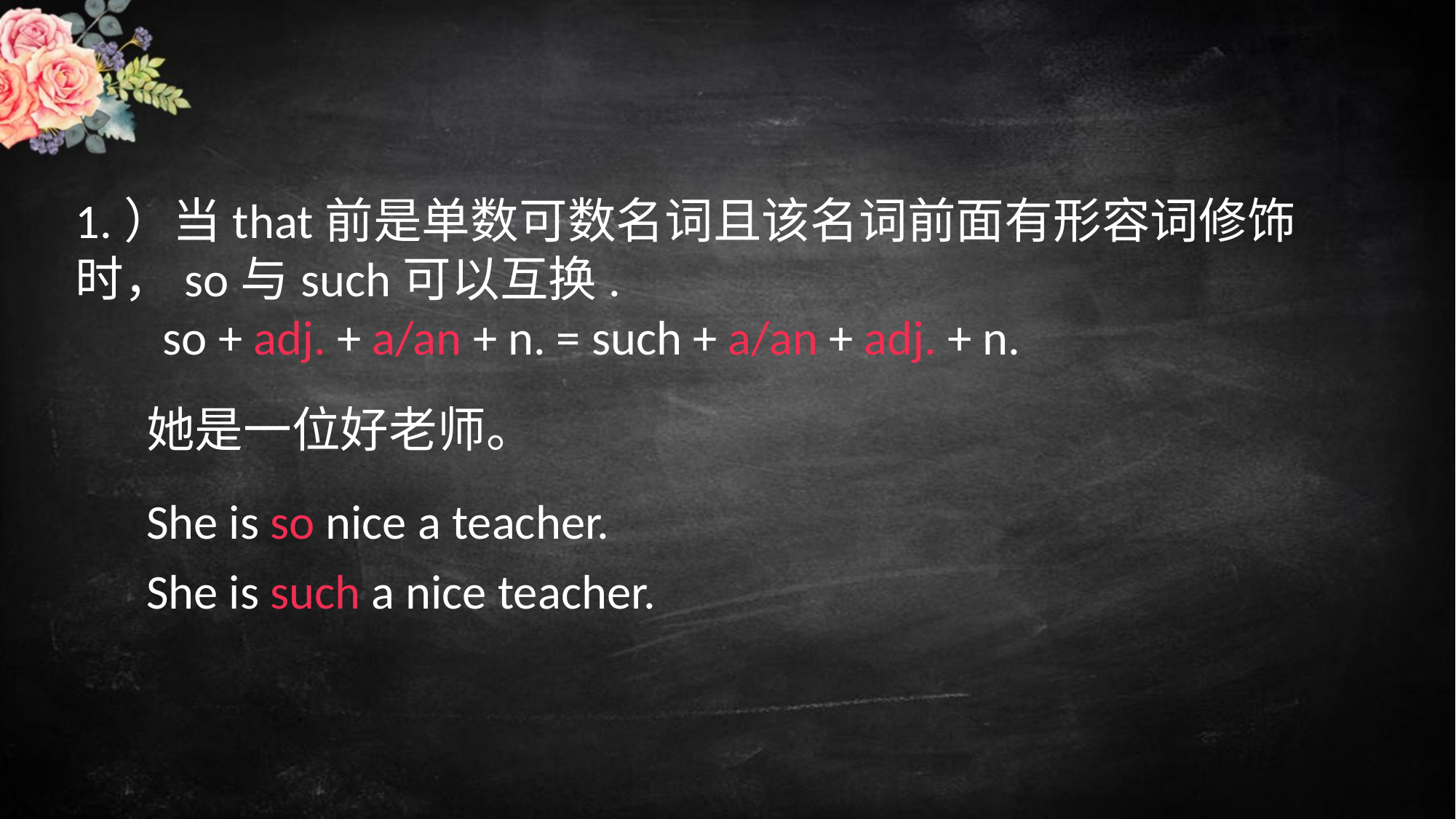

1.）当that前是单数可数名词且该名词前面有形容词修饰时，so与such可以互换.
        so + adj. + a/an + n. = such + a/an + adj. + n.
她是一位好老师。
She is so nice a teacher.
She is such a nice teacher.